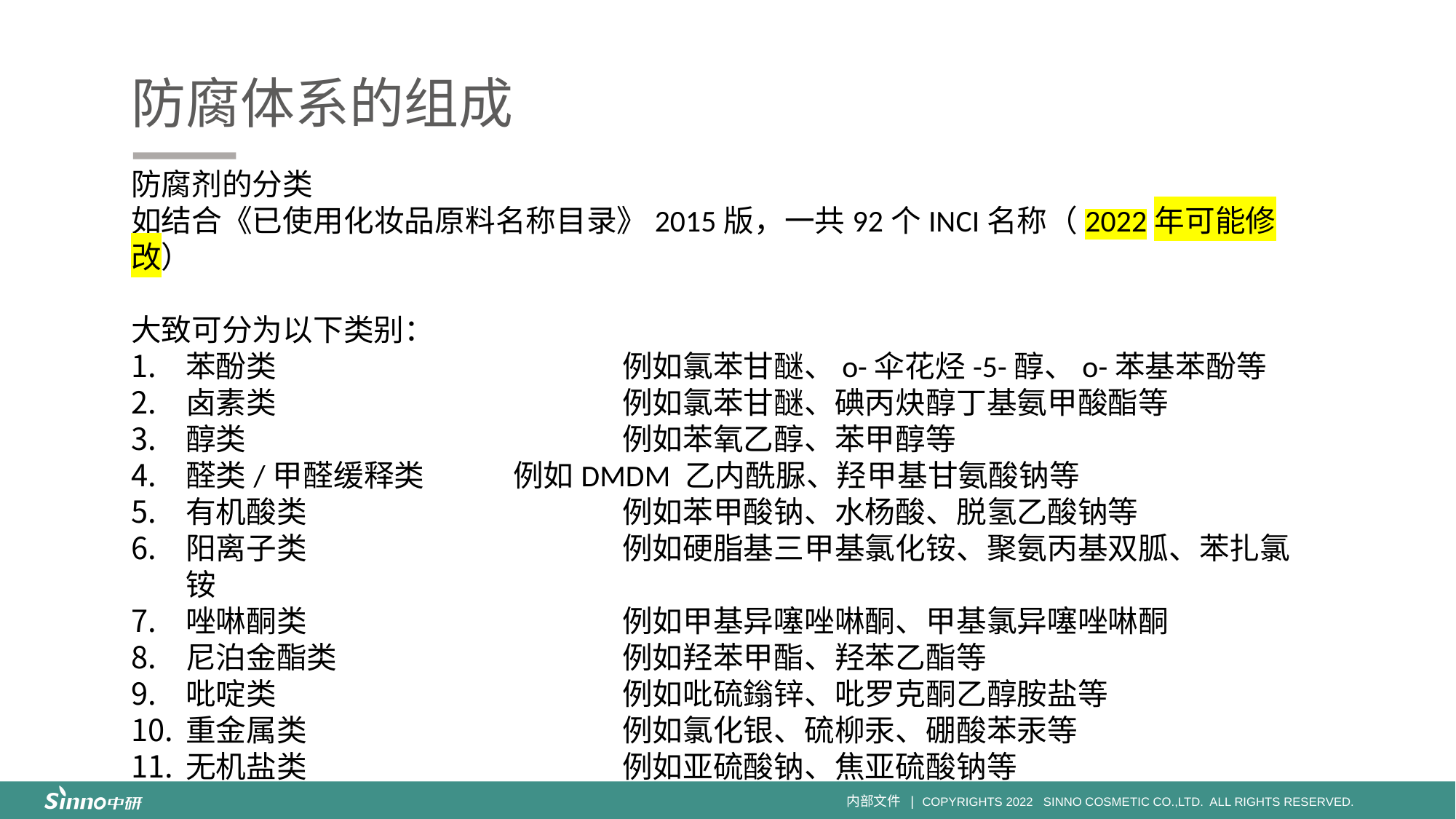

防腐体系的组成

防腐剂的分类
如结合《已使用化妆品原料名称目录》2015版，一共92个INCI名称（2022年可能修改）

大致可分为以下类别：
苯酚类				例如氯苯甘醚、o-伞花烃-5-醇、o-苯基苯酚等
卤素类				例如氯苯甘醚、碘丙炔醇丁基氨甲酸酯等
醇类				例如苯氧乙醇、苯甲醇等
醛类/甲醛缓释类	例如DMDM 乙内酰脲、羟甲基甘氨酸钠等
有机酸类			例如苯甲酸钠、水杨酸、脱氢乙酸钠等
阳离子类			例如硬脂基三甲基氯化铵、聚氨丙基双胍、苯扎氯铵
唑啉酮类			例如甲基异噻唑啉酮、甲基氯异噻唑啉酮
尼泊金酯类			例如羟苯甲酯、羟苯乙酯等
吡啶类				例如吡硫鎓锌、吡罗克酮乙醇胺盐等
重金属类			例如氯化银、硫柳汞、硼酸苯汞等
无机盐类			例如亚硫酸钠、焦亚硫酸钠等